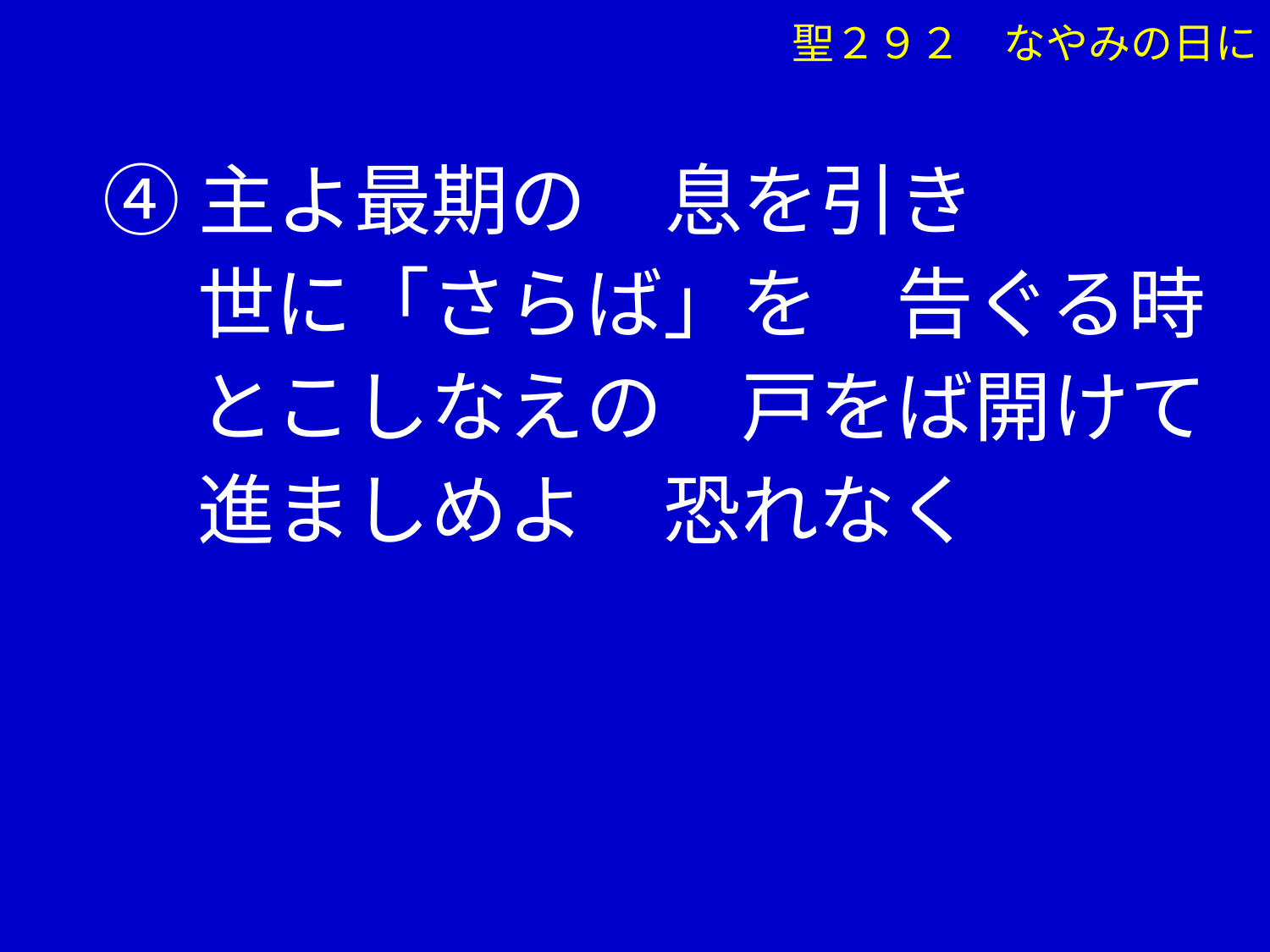

聖２９２　なやみの日に
④主よ最期の　息を引き
　 世に「さらば」を　告ぐる時
　 とこしなえの　戸をば開けて
　 進ましめよ　恐れなく